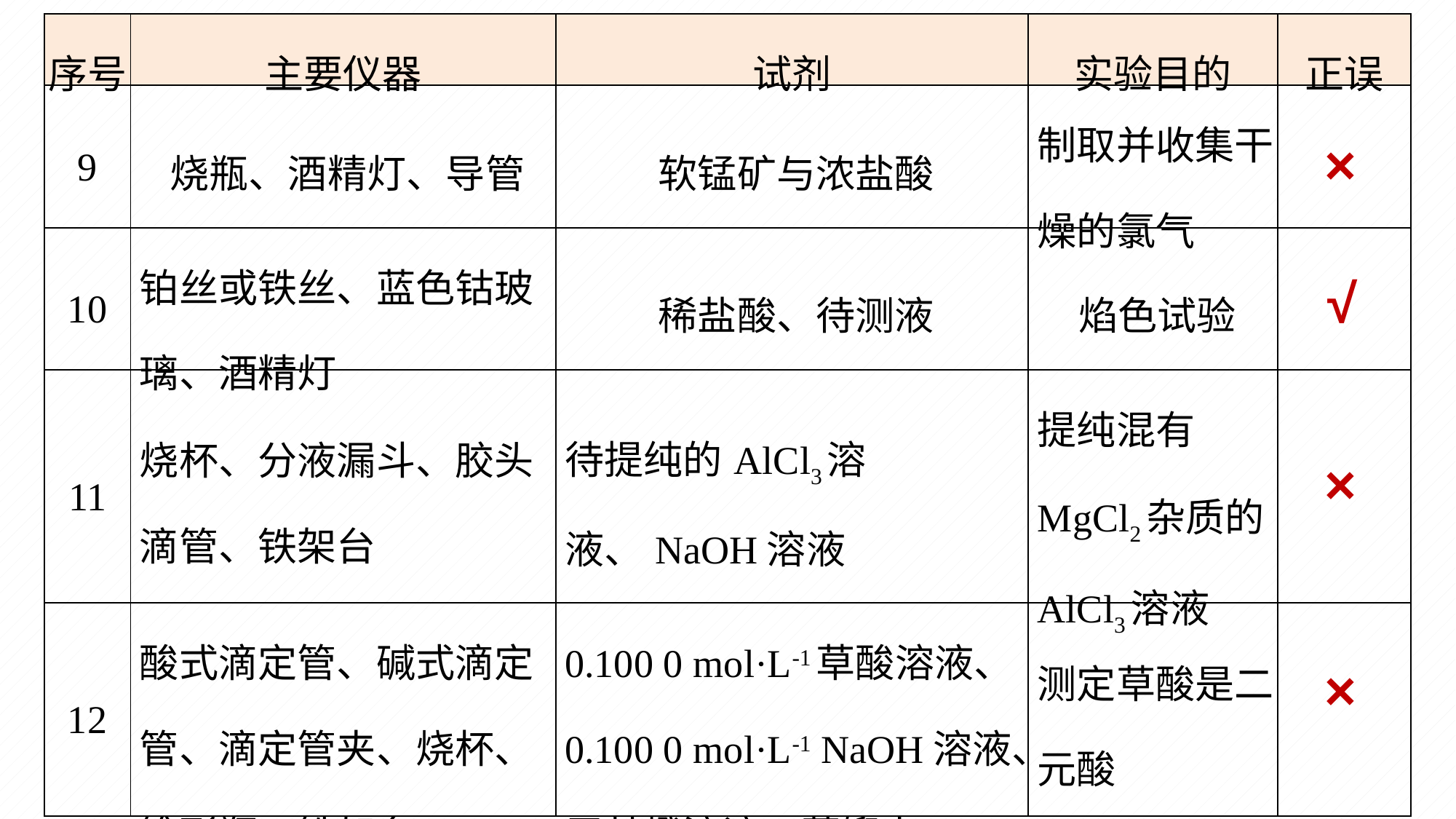

| 序号 | 主要仪器 | 试剂 | 实验目的 | 正误 |
| --- | --- | --- | --- | --- |
| 9 | 烧瓶、酒精灯、导管 | 软锰矿与浓盐酸 | 制取并收集干燥的氯气 |  |
| 10 | 铂丝或铁丝、蓝色钴玻璃、酒精灯 | 稀盐酸、待测液 | 焰色试验 |  |
| 11 | 烧杯、分液漏斗、胶头滴管、铁架台 | 待提纯的AlCl3溶液、NaOH溶液 | 提纯混有MgCl2杂质的AlCl3溶液 |  |
| 12 | 酸式滴定管、碱式滴定管、滴定管夹、烧杯、锥形瓶、铁架台 | 0.100 0 mol·L-1草酸溶液、0.100 0 mol·L-1 NaOH溶液、甲基橙溶液、蒸馏水 | 测定草酸是二元酸 |  |
×
√
×
×